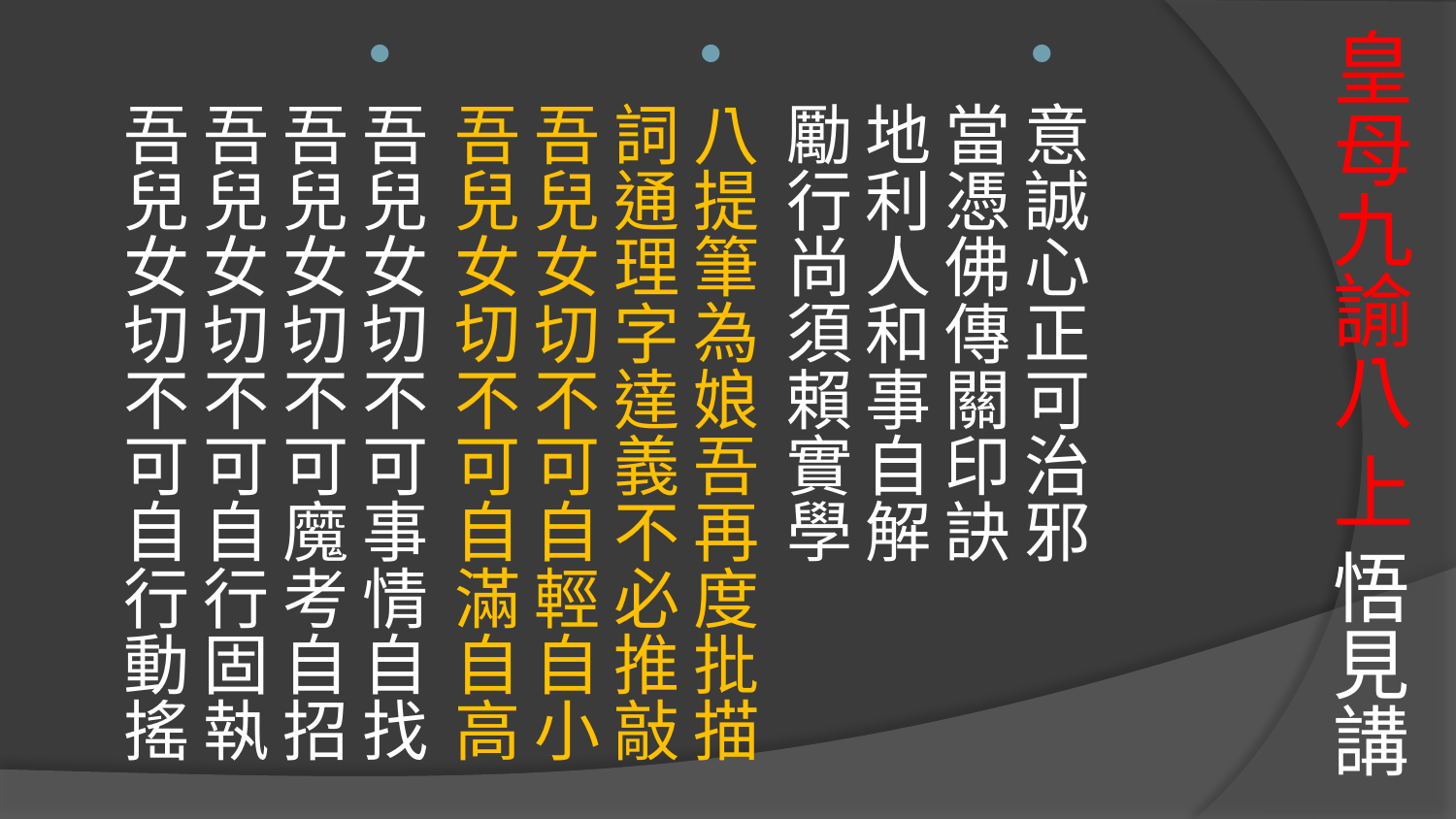

# 皇母九諭八 上 悟見講
意誠心正可治邪              當憑佛傳關印訣
地利人和事自解           勵行尚須賴實學
八提筆為娘吾再度批描詞通理字達義不必推敲
吾兒女切不可自輕自小吾兒女切不可自滿自高
吾兒女切不可事情自找吾兒女切不可魔考自招
吾兒女切不可自行固執吾兒女切不可自行動搖